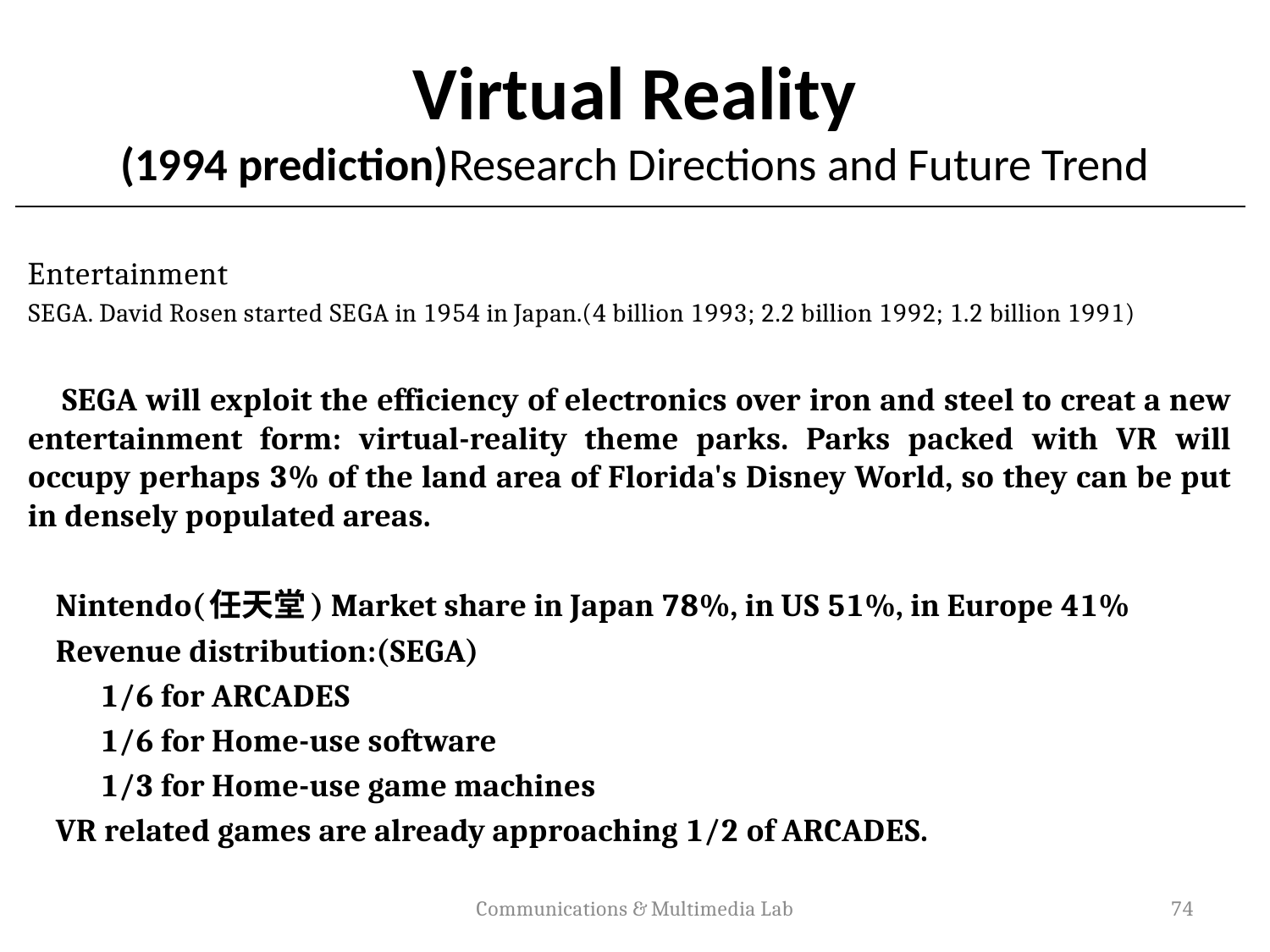

# Virtual Reality (1994 prediction)Research Directions and Future Trend
Entertainment
SEGA. David Rosen started SEGA in 1954 in Japan.(4 billion 1993; 2.2 billion 1992; 1.2 billion 1991)

    SEGA will exploit the efficiency of electronics over iron and steel to creat a new entertainment form: virtual-reality theme parks. Parks packed with VR will occupy perhaps 3% of the land area of Florida's Disney World, so they can be put in densely populated areas.

    Nintendo(任天堂) Market share in Japan 78%, in US 51%, in Europe 41%
    Revenue distribution:(SEGA)
	1/6 for ARCADES
	1/6 for Home-use software
	1/3 for Home-use game machines
    VR related games are already approaching 1/2 of ARCADES.
Communications & Multimedia Lab
74